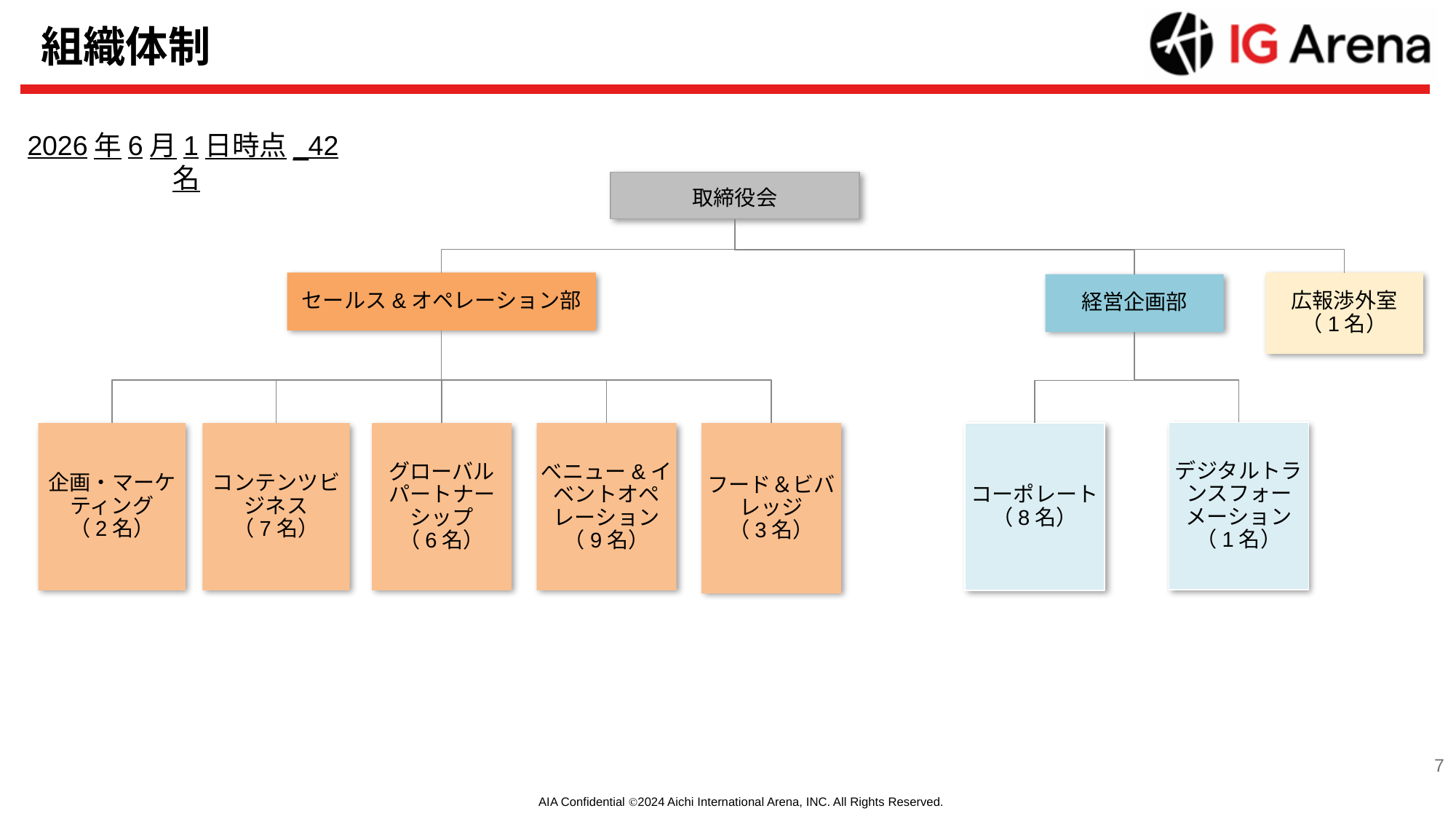

# 組織体制
2026年6月1日時点_42名
取締役会
セールス&オペレーション部
広報渉外室
（1名）
経営企画部
デジタルトランスフォーメーション
（1名）
べニュー&イベントオペレーション
（9名）
フード＆ビバレッジ
（3名）
企画・マーケティング
（2名）
コンテンツビジネス
（7名）
グローバル
パートナーシップ
（6名）
コーポレート（8名）
7